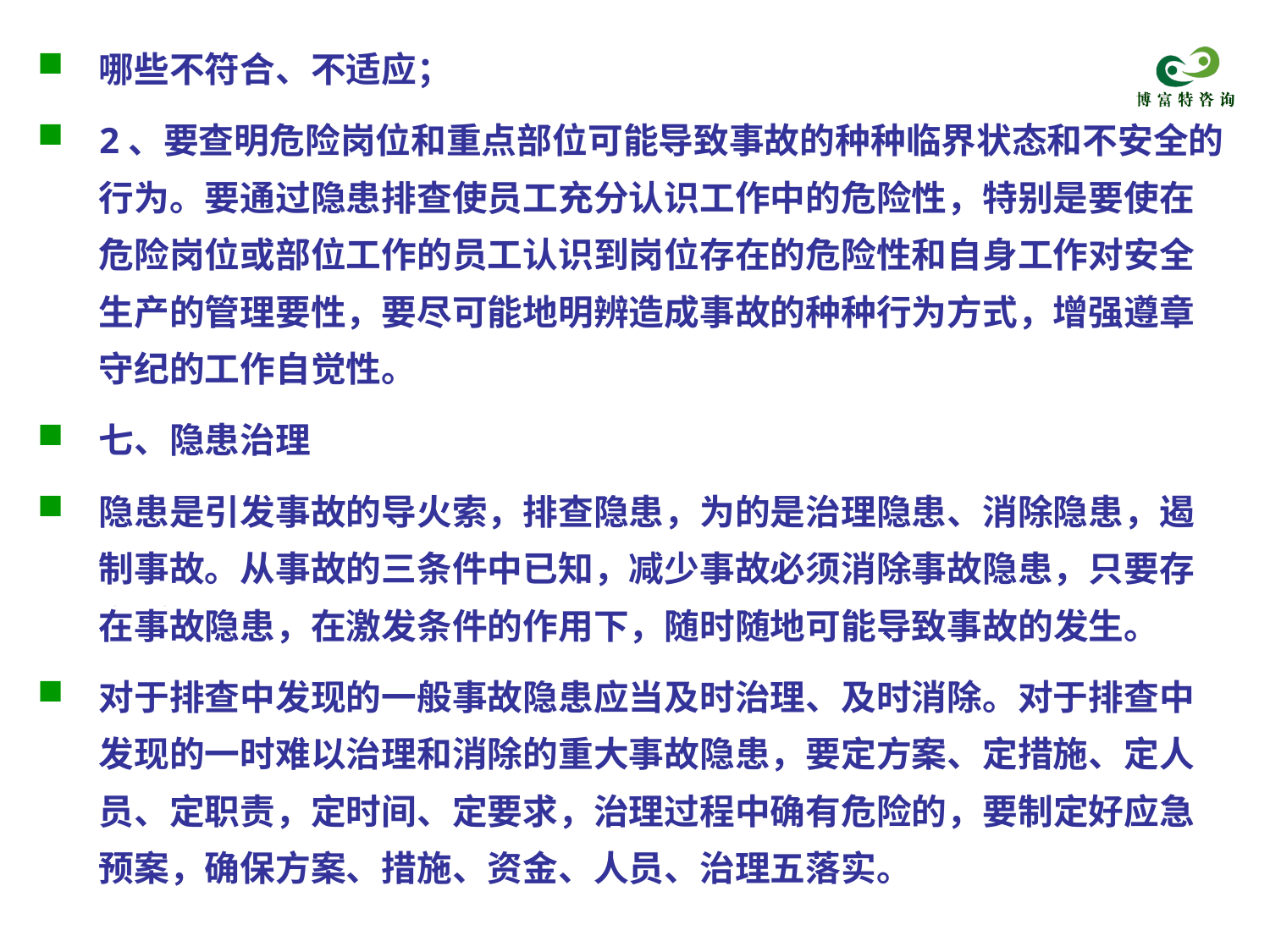

哪些不符合、不适应；
2、要查明危险岗位和重点部位可能导致事故的种种临界状态和不安全的行为。要通过隐患排查使员工充分认识工作中的危险性，特别是要使在危险岗位或部位工作的员工认识到岗位存在的危险性和自身工作对安全生产的管理要性，要尽可能地明辨造成事故的种种行为方式，增强遵章守纪的工作自觉性。
七、隐患治理
隐患是引发事故的导火索，排查隐患，为的是治理隐患、消除隐患，遏制事故。从事故的三条件中已知，减少事故必须消除事故隐患，只要存在事故隐患，在激发条件的作用下，随时随地可能导致事故的发生。
对于排查中发现的一般事故隐患应当及时治理、及时消除。对于排查中发现的一时难以治理和消除的重大事故隐患，要定方案、定措施、定人员、定职责，定时间、定要求，治理过程中确有危险的，要制定好应急预案，确保方案、措施、资金、人员、治理五落实。